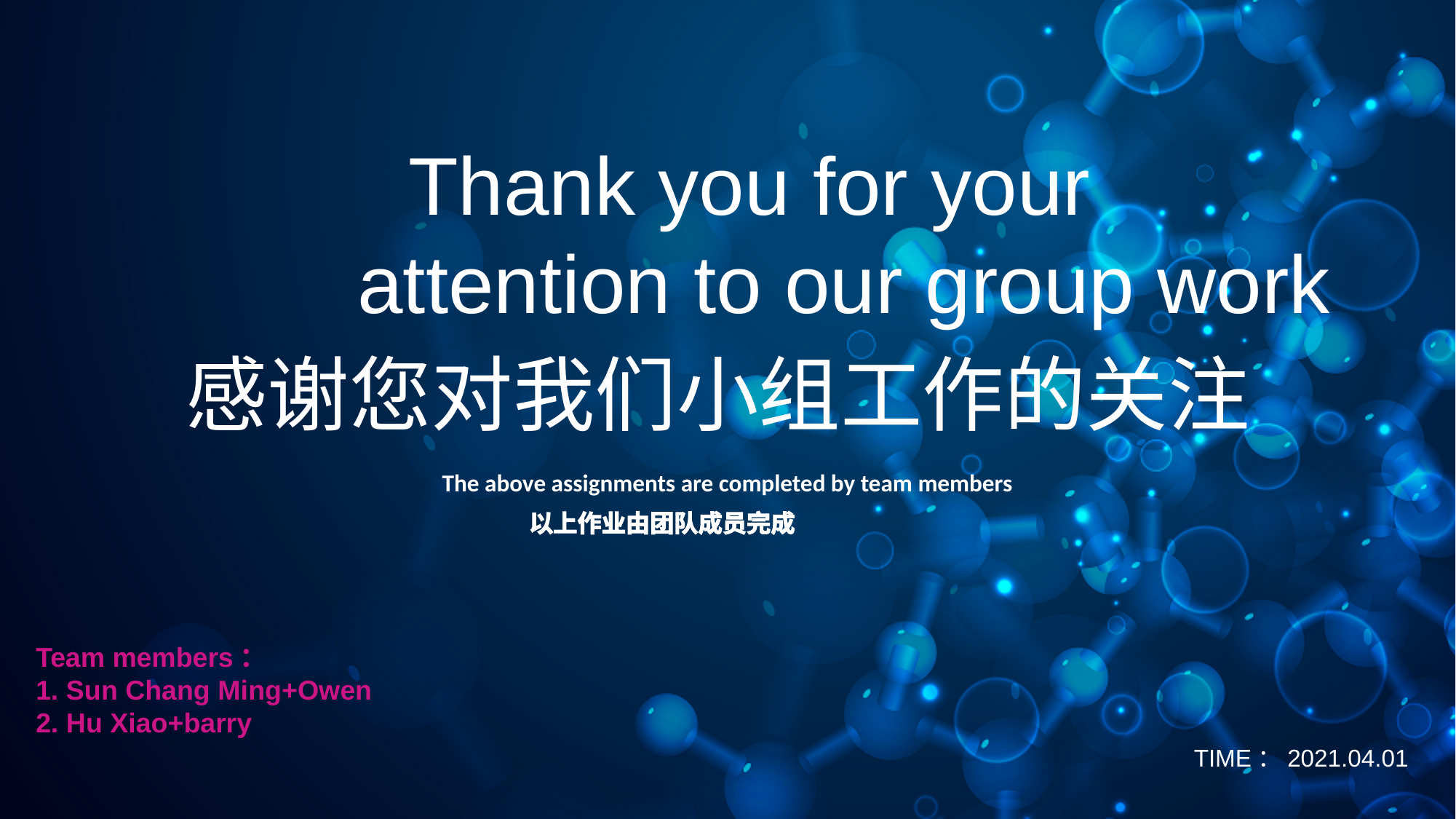

Thank you for your attention to our group work
感谢您对我们小组工作的关注
The above assignments are completed by team members
以上作业由团队成员完成
Team members：
1. Sun Chang Ming+Owen
2. Hu Xiao+barry

TIME：2021.04.01